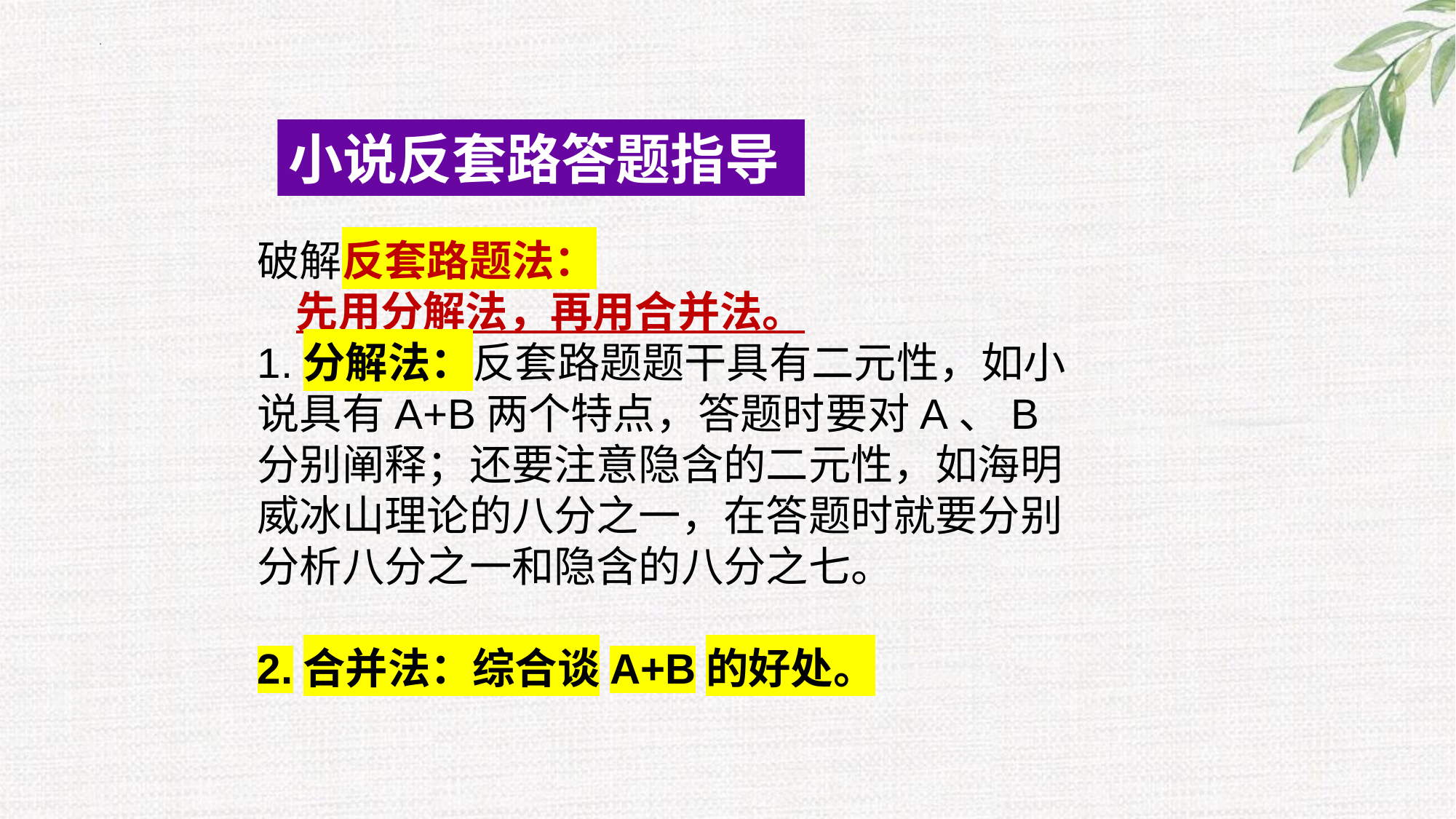

小说反套路答题指导
破解反套路题法：
   先用分解法，再用合并法。
1.分解法：反套路题题干具有二元性，如小说具有A+B两个特点，答题时要对A、B分别阐释；还要注意隐含的二元性，如海明威冰山理论的八分之一，在答题时就要分别分析八分之一和隐含的八分之七。

2.合并法：综合谈A+B的好处。